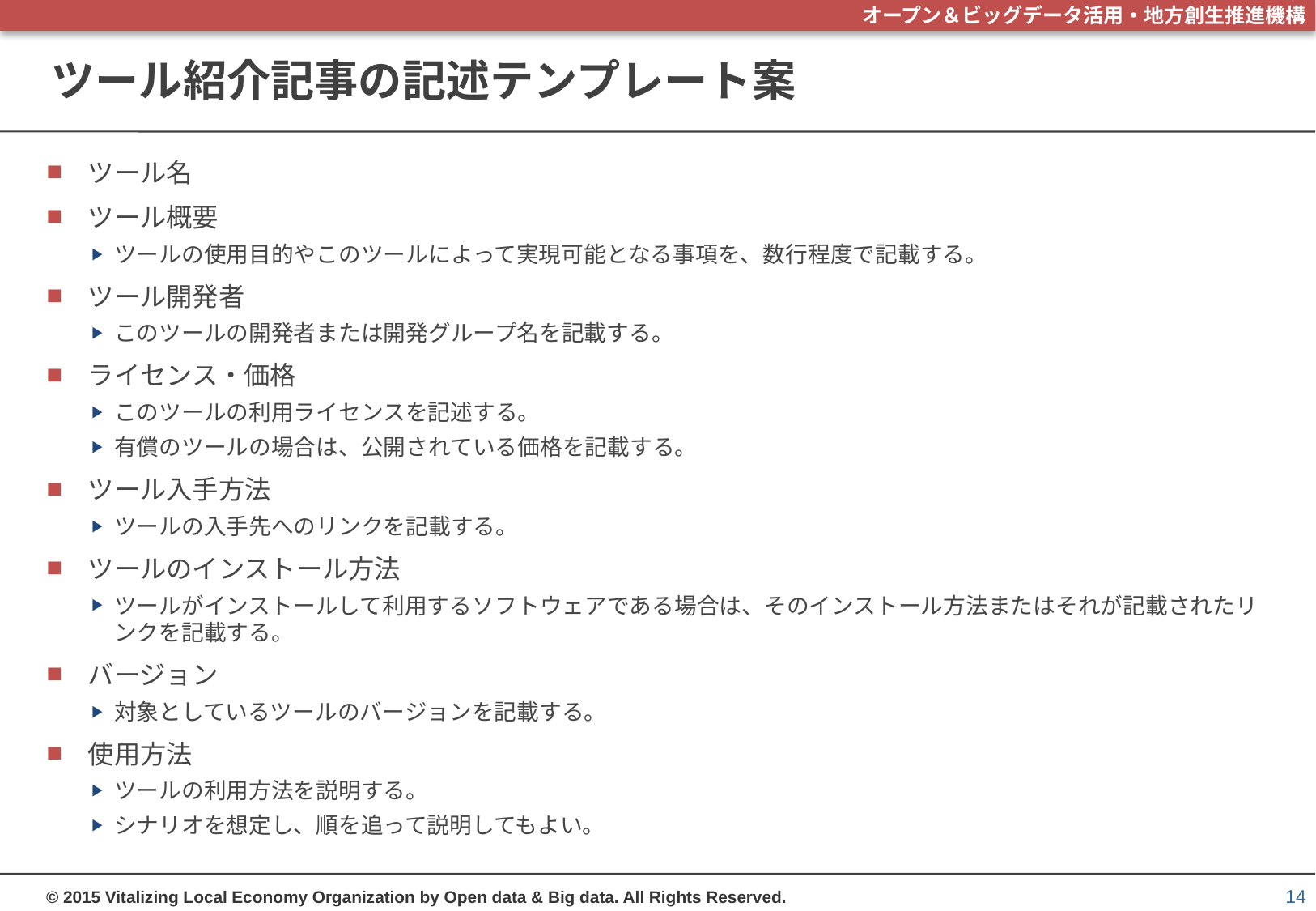

# ツール紹介記事の記述テンプレート案
ツール名
ツール概要
ツールの使用目的やこのツールによって実現可能となる事項を、数行程度で記載する。
ツール開発者
このツールの開発者または開発グループ名を記載する。
ライセンス・価格
このツールの利用ライセンスを記述する。
有償のツールの場合は、公開されている価格を記載する。
ツール入手方法
ツールの入手先へのリンクを記載する。
ツールのインストール方法
ツールがインストールして利用するソフトウェアである場合は、そのインストール方法またはそれが記載されたリンクを記載する。
バージョン
対象としているツールのバージョンを記載する。
使用方法
ツールの利用方法を説明する。
シナリオを想定し、順を追って説明してもよい。
14